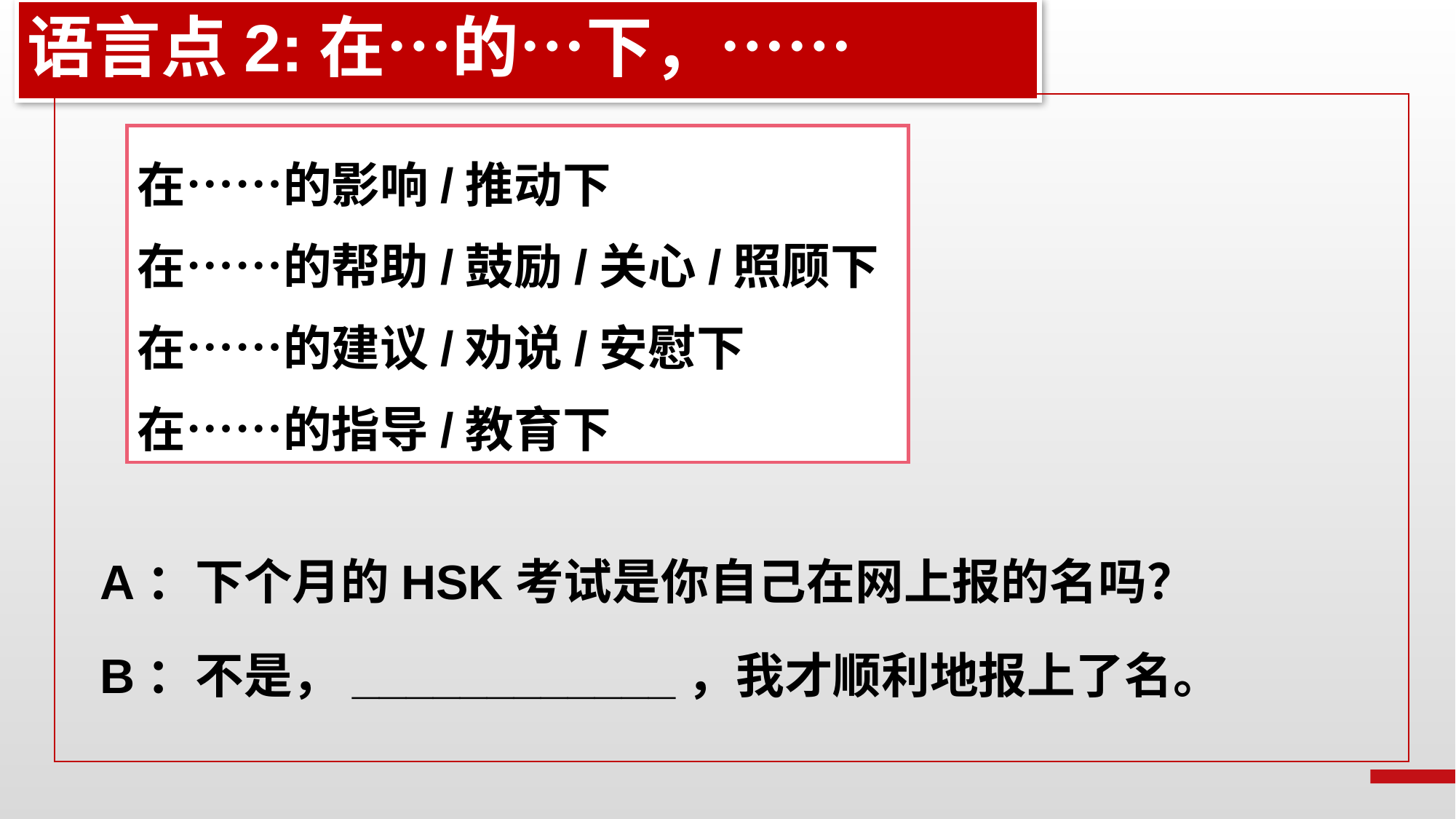

语言点2:在…的…下，……

在……的影响/推动下
在……的帮助/鼓励/关心/照顾下
在……的建议/劝说/安慰下
在……的指导/教育下
A：下个月的HSK考试是你自己在网上报的名吗？
B：不是，____________，我才顺利地报上了名。